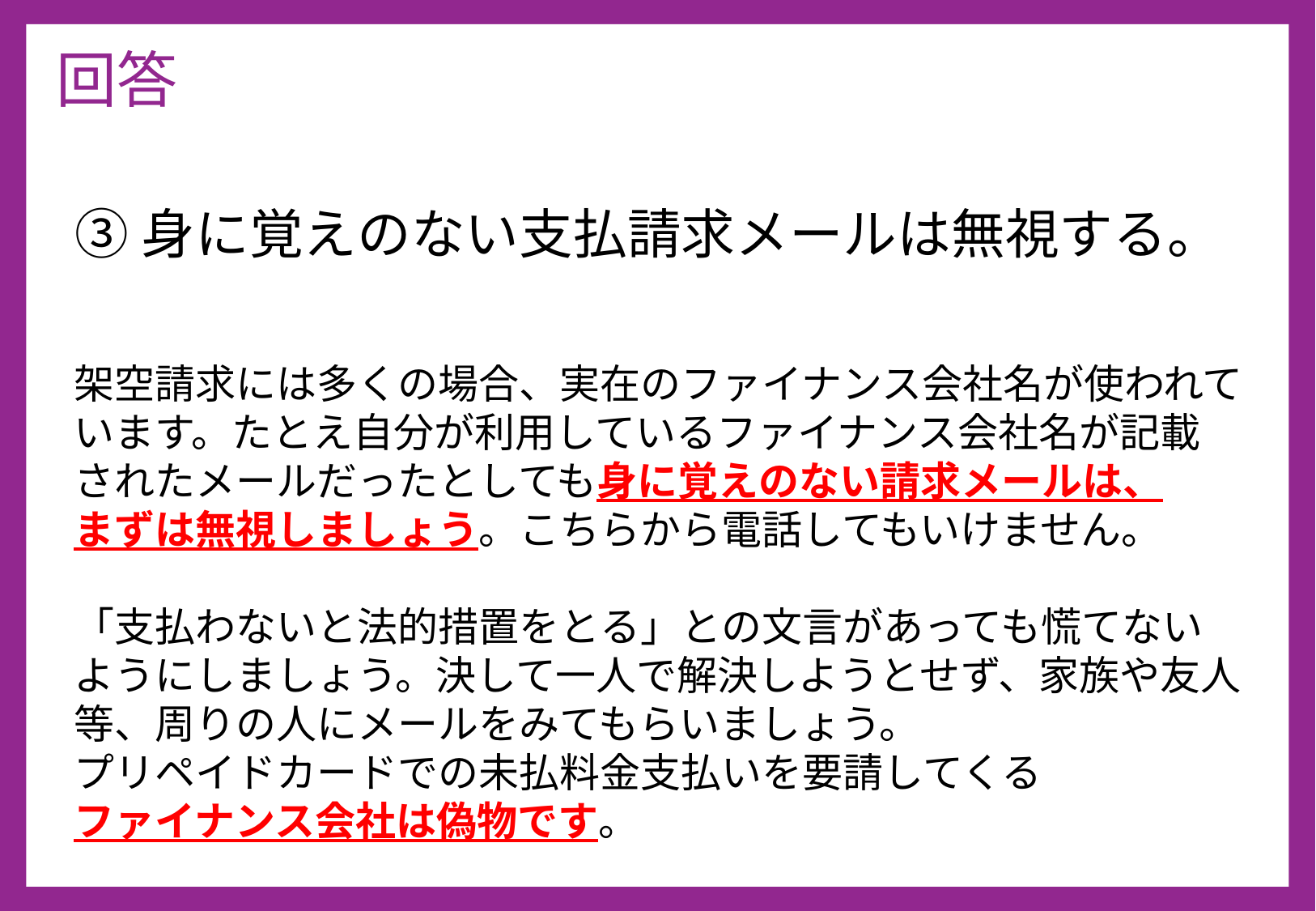

# 回答
③身に覚えのない支払請求メールは無視する。
架空請求には多くの場合、実在のファイナンス会社名が使われています。たとえ自分が利用しているファイナンス会社名が記載
されたメールだったとしても身に覚えのない請求メールは、
まずは無視しましょう。こちらから電話してもいけません。

「支払わないと法的措置をとる」との文言があっても慌てない
ようにしましょう。決して一人で解決しようとせず、家族や友人等、周りの人にメールをみてもらいましょう。
プリペイドカードでの未払料金支払いを要請してくる
ファイナンス会社は偽物です。